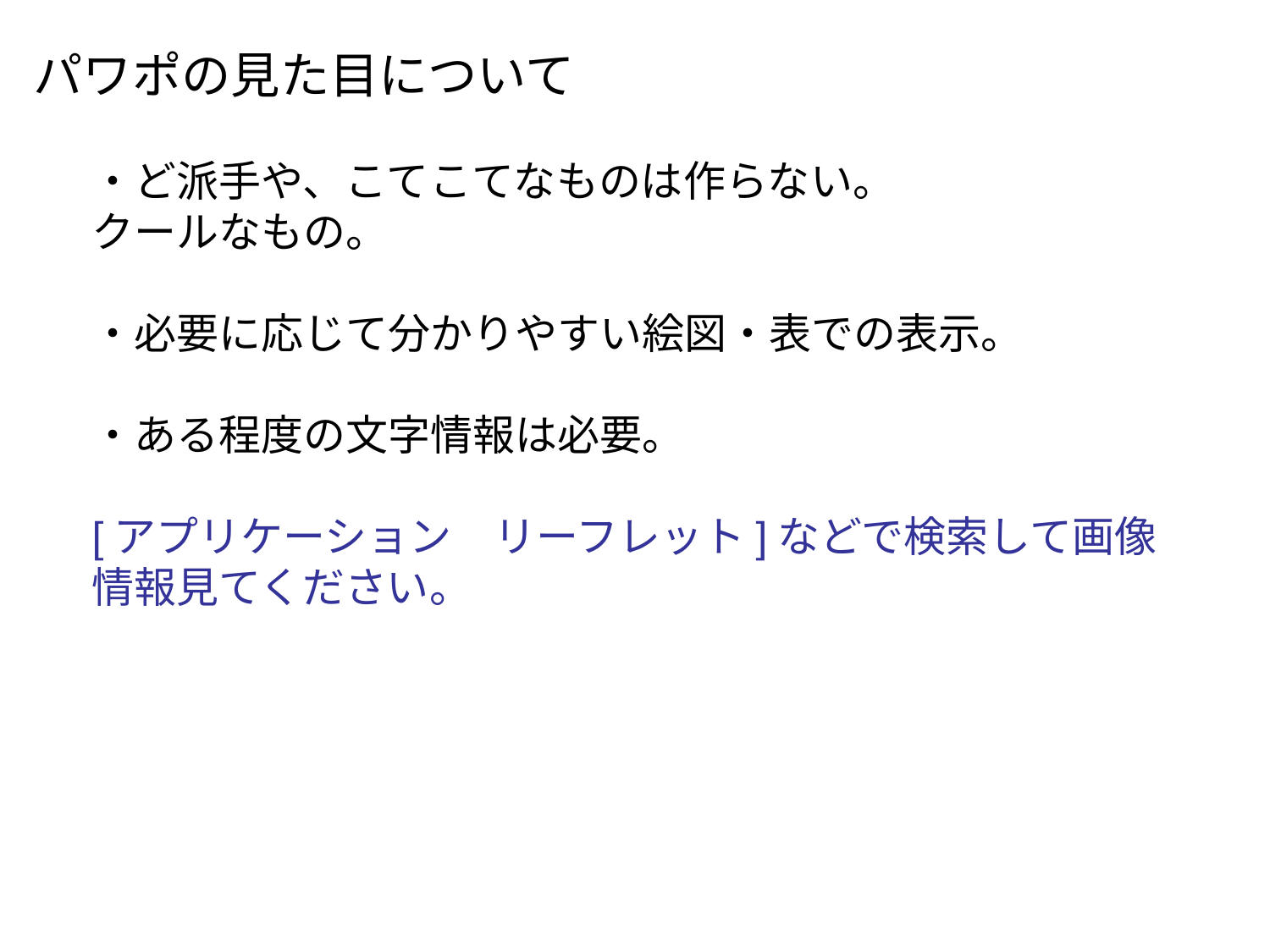

パワポの見た目について
・ど派手や、こてこてなものは作らない。
クールなもの。

・必要に応じて分かりやすい絵図・表での表示。

・ある程度の文字情報は必要。

[アプリケーション　リーフレット]などで検索して画像情報見てください。